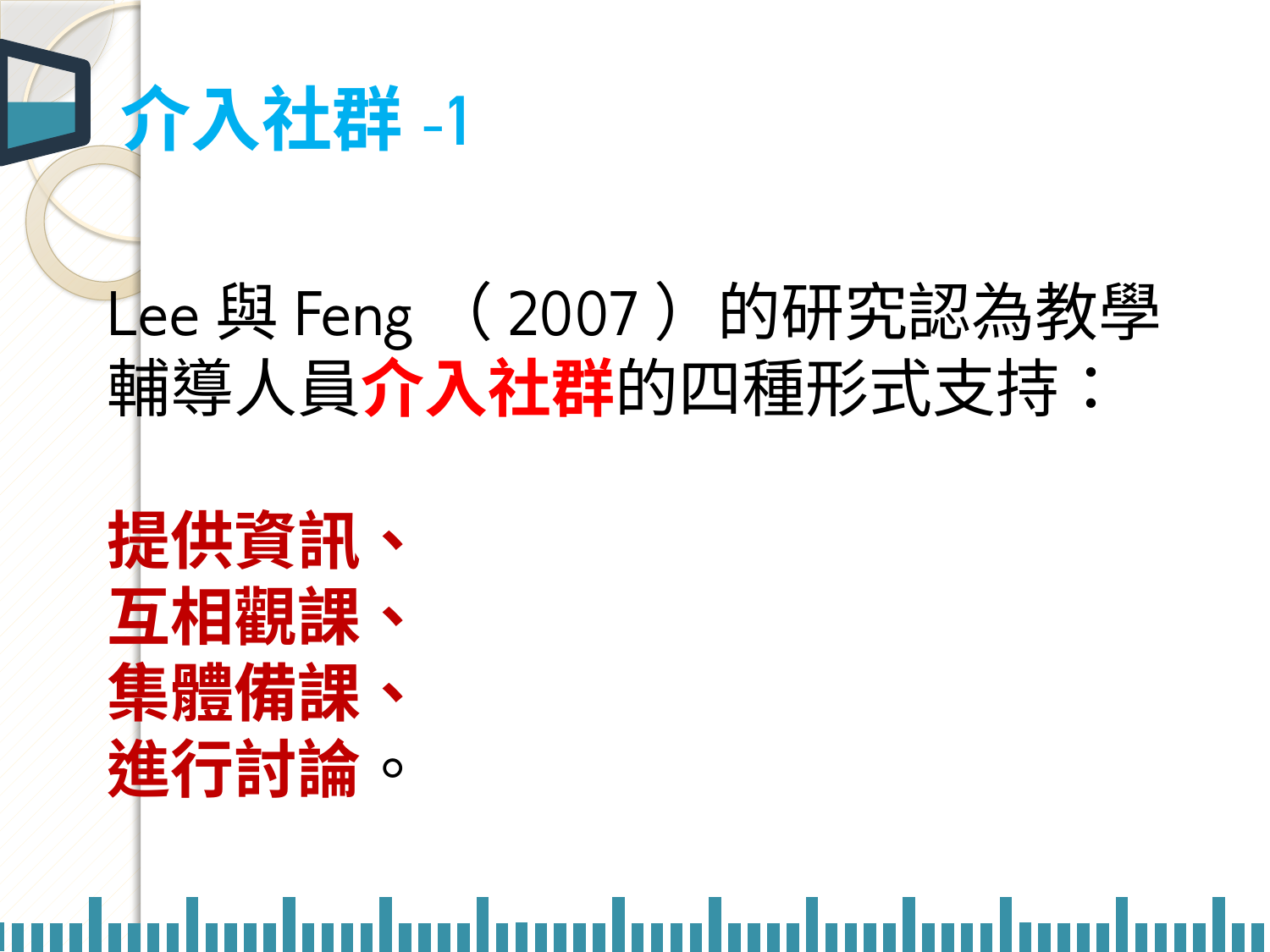

介入社群-1
Lee與Feng（2007）的研究認為教學輔導人員介入社群的四種形式支持：

提供資訊、
互相觀課、
集體備課、
進行討論。